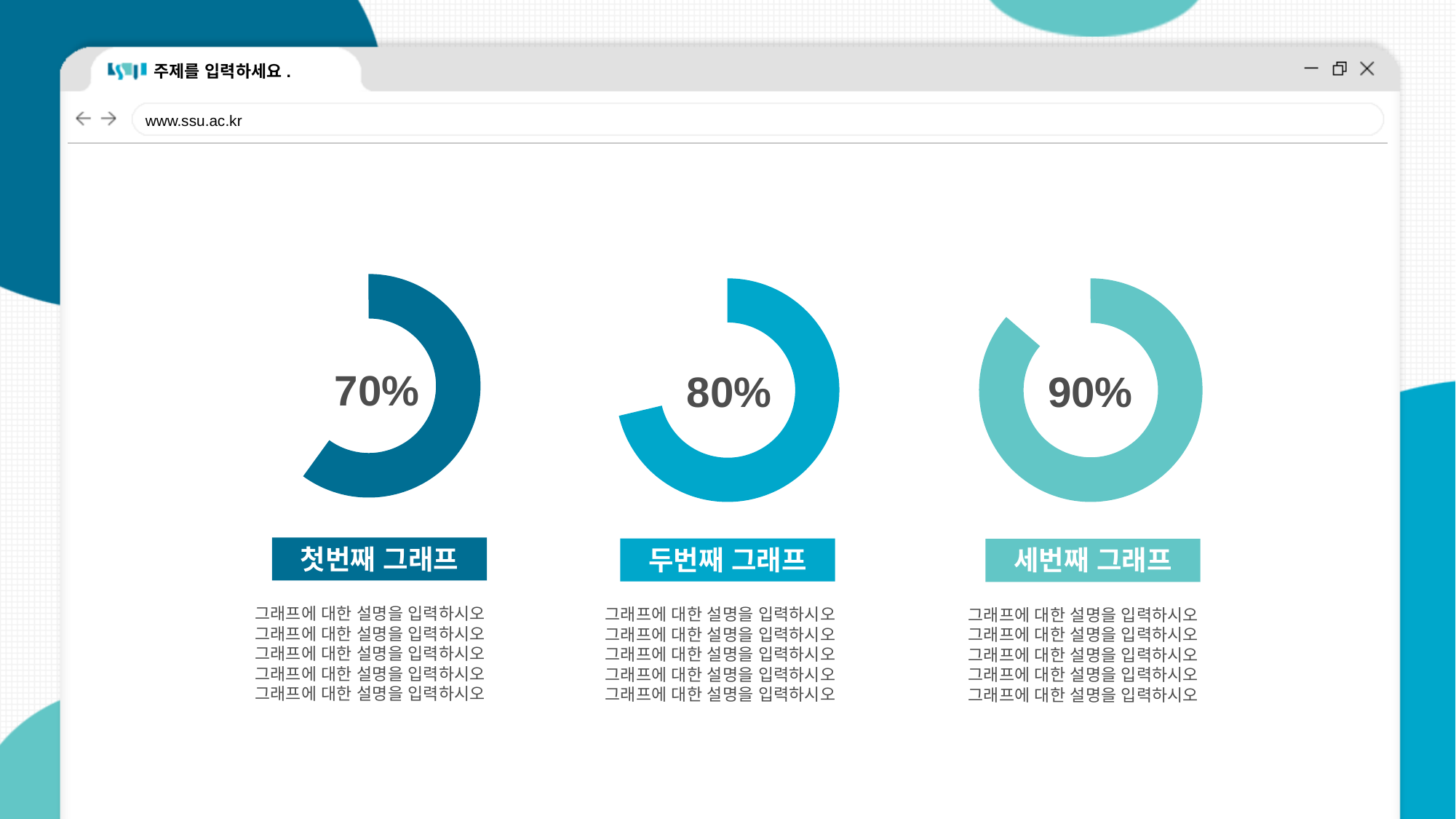

주제를 입력하세요.
www.ssu.ac.kr

70%
80%
90%
첫번째 그래프

두번째 그래프
세번째 그래프

그래프에 대한 설명을 입력하시오
그래프에 대한 설명을 입력하시오
그래프에 대한 설명을 입력하시오
그래프에 대한 설명을 입력하시오
그래프에 대한 설명을 입력하시오
그래프에 대한 설명을 입력하시오
그래프에 대한 설명을 입력하시오
그래프에 대한 설명을 입력하시오
그래프에 대한 설명을 입력하시오
그래프에 대한 설명을 입력하시오
그래프에 대한 설명을 입력하시오
그래프에 대한 설명을 입력하시오
그래프에 대한 설명을 입력하시오
그래프에 대한 설명을 입력하시오
그래프에 대한 설명을 입력하시오